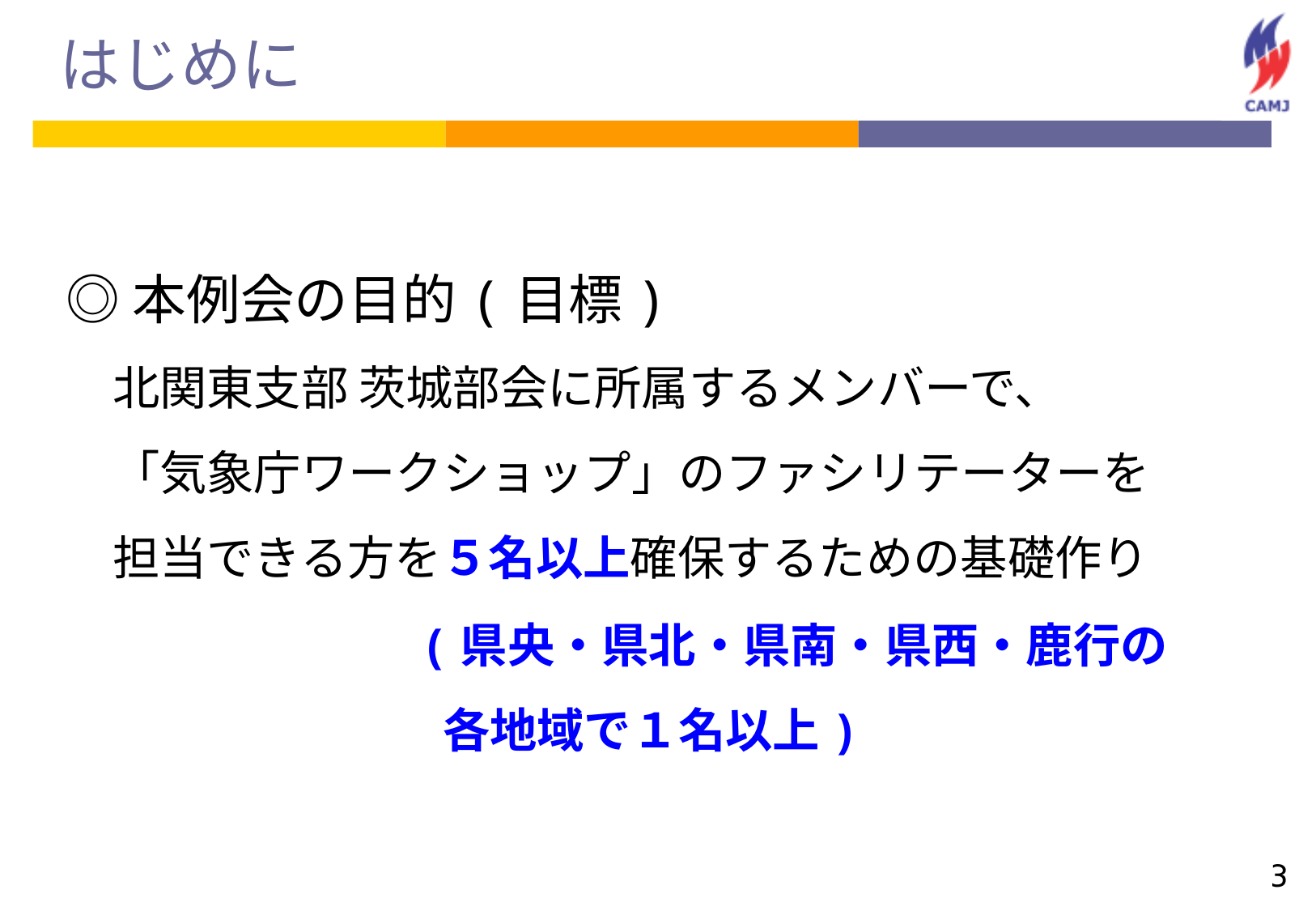

# はじめに
◎本例会の目的(目標)
　北関東支部 茨城部会に所属するメンバーで、
　「気象庁ワークショップ」のファシリテーターを
　担当できる方を５名以上確保するための基礎作り
(県央・県北・県南・県西・鹿行の
 各地域で１名以上)
3